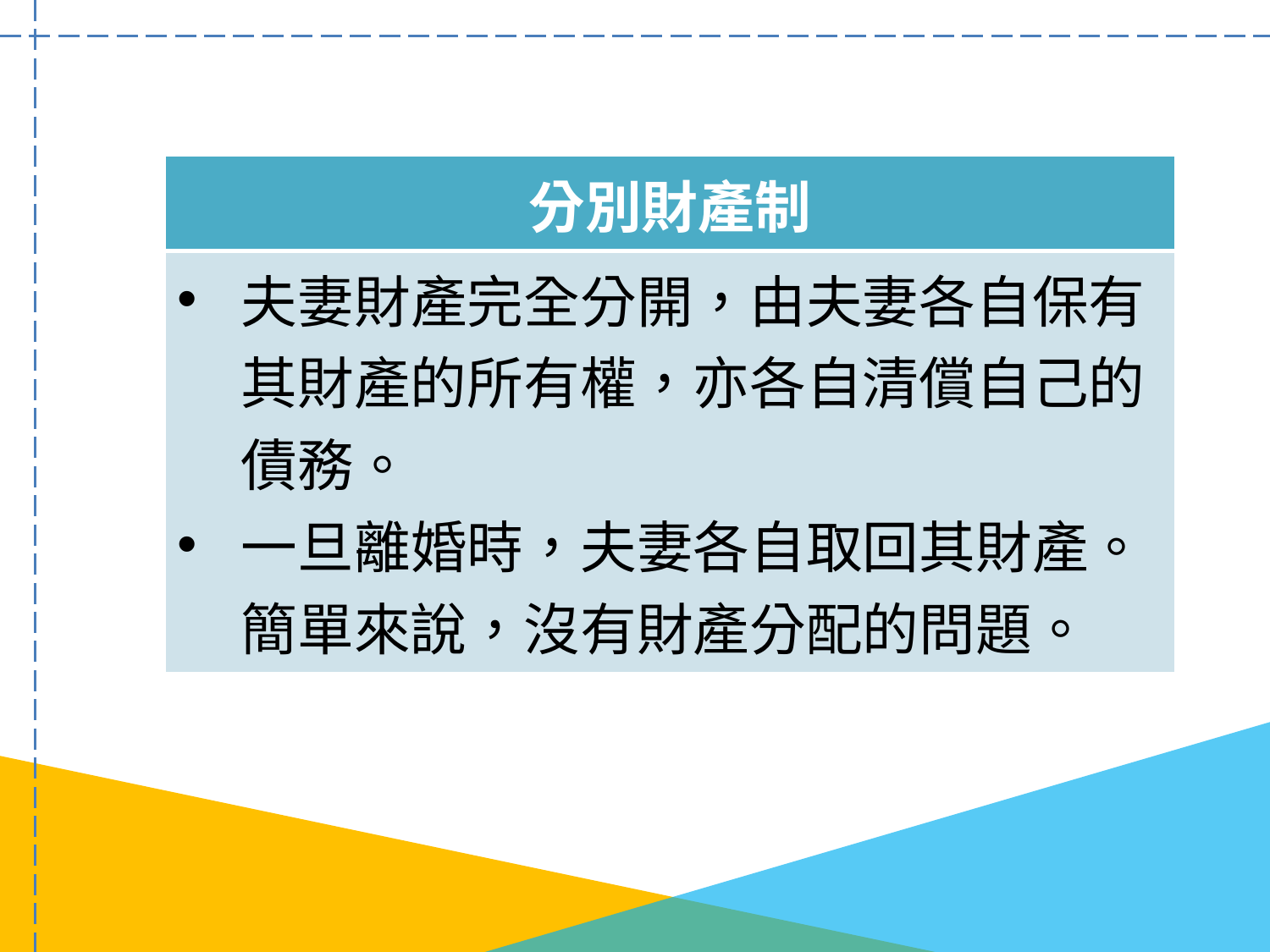

| 分別財產制 |
| --- |
| 夫妻財產完全分開，由夫妻各自保有其財產的所有權，亦各自清償自己的債務。 一旦離婚時，夫妻各自取回其財產。簡單來說，沒有財產分配的問題。 |